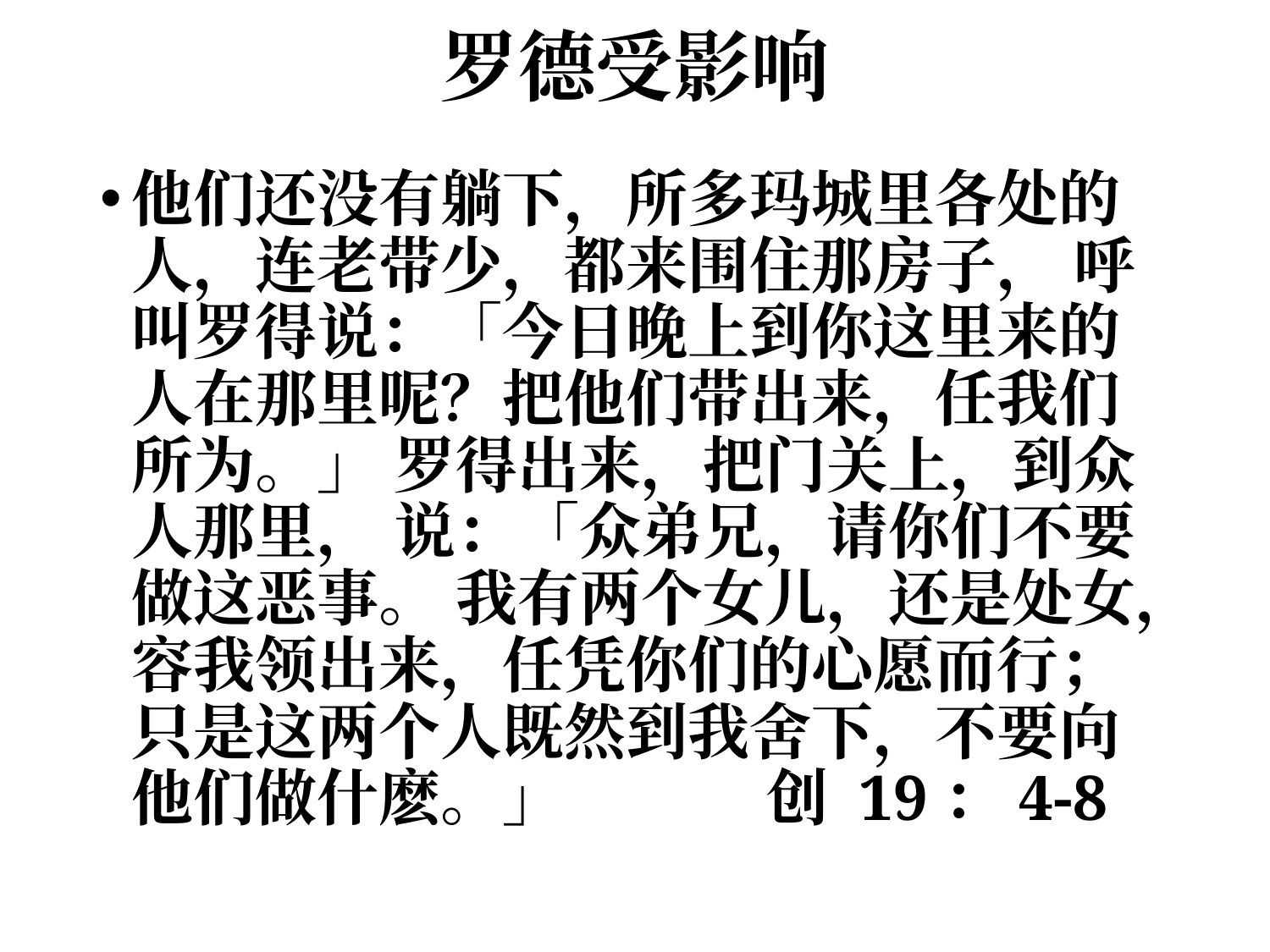

# 罗德受影响
他们还没有躺下，所多玛城里各处的人，连老带少，都来围住那房子， 呼叫罗得说：「今日晚上到你这里来的人在那里呢？把他们带出来，任我们所为。」 罗得出来，把门关上，到众人那里， 说：「众弟兄，请你们不要做这恶事。 我有两个女儿，还是处女，容我领出来，任凭你们的心愿而行；只是这两个人既然到我舍下，不要向他们做什麽。」 		创 19：4-8